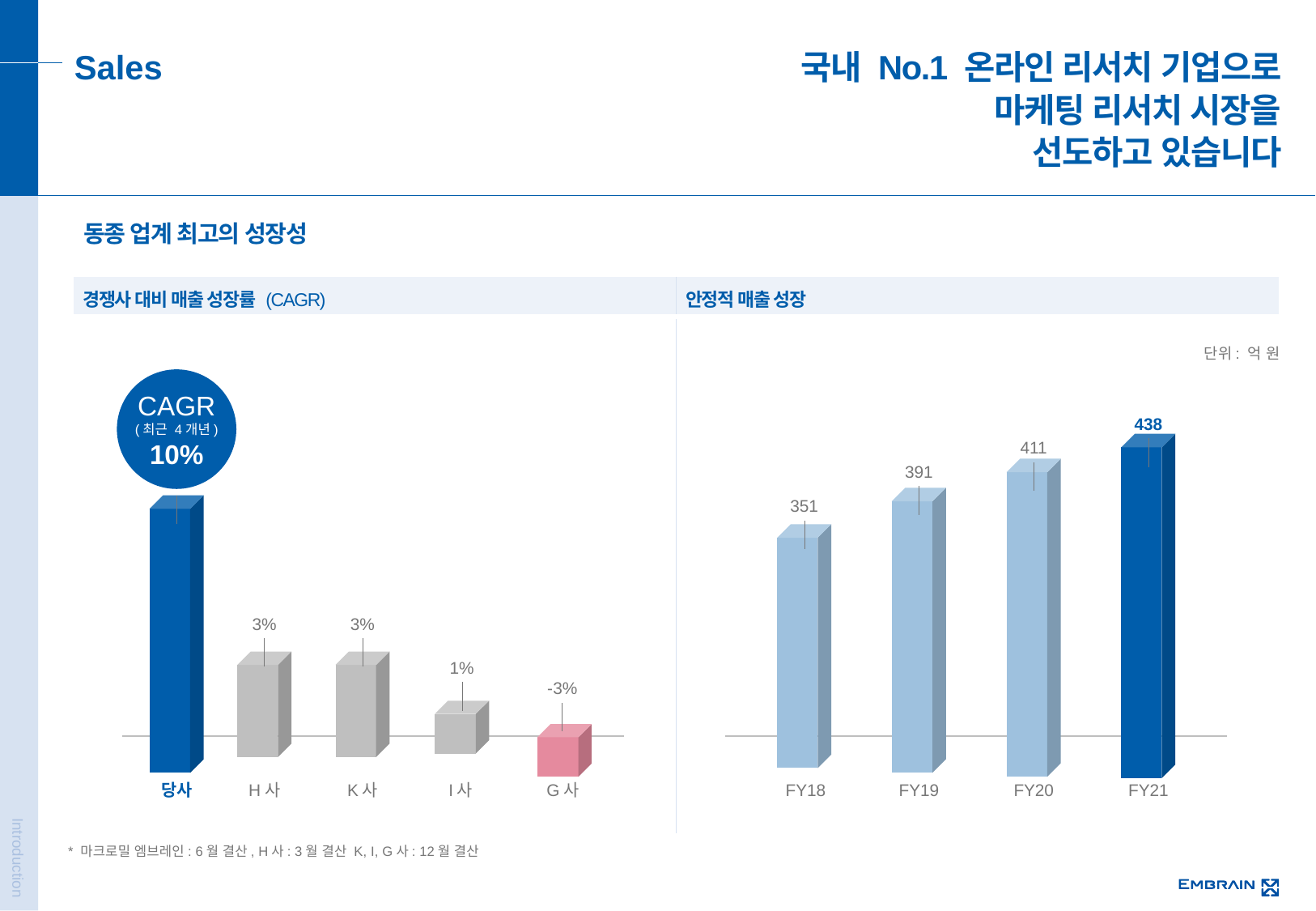

Sales
국내 No.1 온라인 리서치 기업으로
마케팅 리서치 시장을
선도하고 있습니다
동종 업계 최고의 성장성
| 경쟁사 대비 매출 성장률 (CAGR) | 안정적 매출 성장 |
| --- | --- |
|  |  |
단위: 억 원
CAGR
(최근 4개년)
10%
438

FY21
411

FY20
391

FY19

351

FY18
3%

H사
3%

K사
1%

I사
-3%

G사
당사
* 마크로밀 엠브레인: 6월 결산, H사: 3월 결산 K, I, G사: 12월 결산